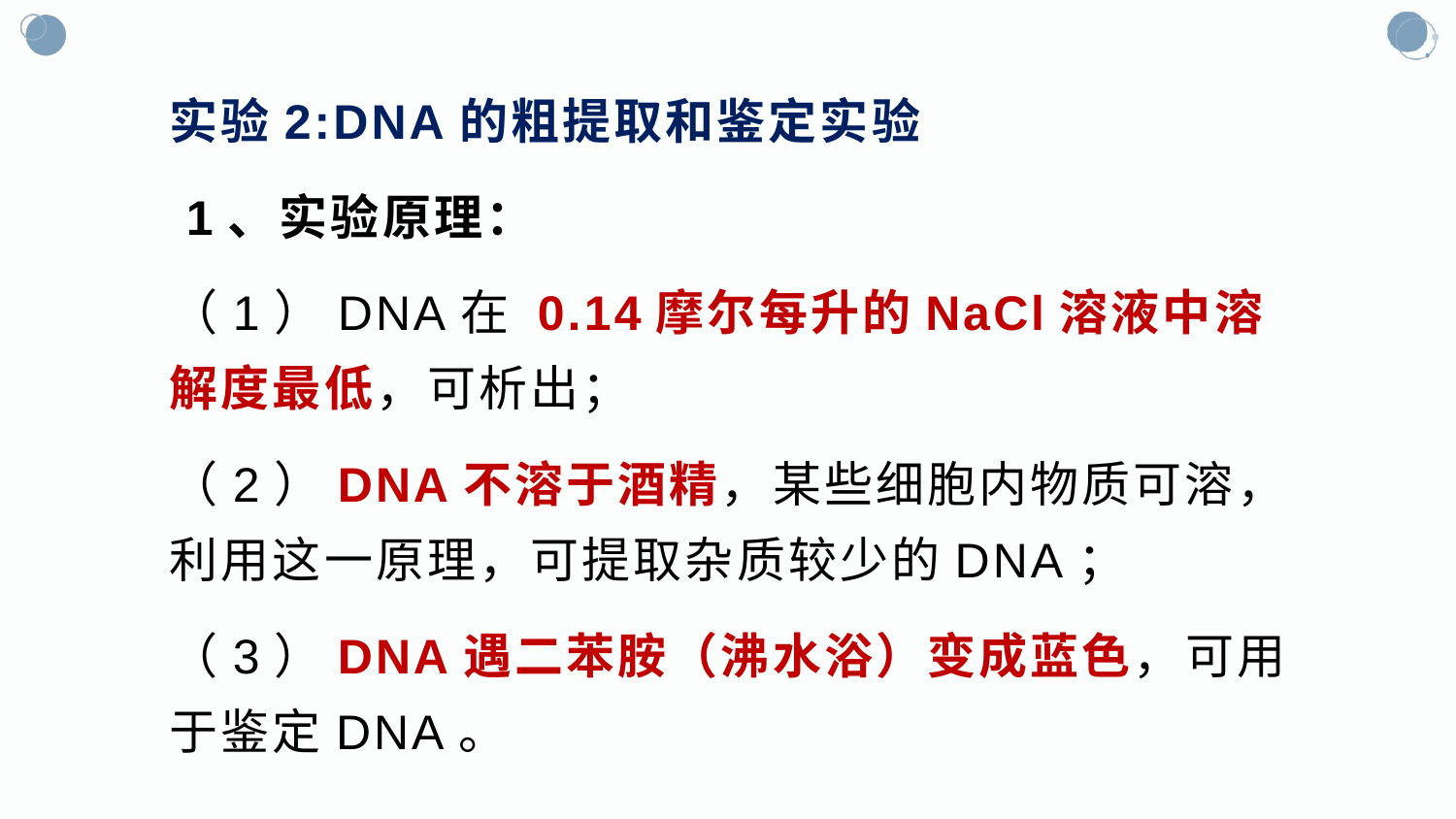

实验2:DNA的粗提取和鉴定实验
 1、实验原理：
（1）DNA在 0.14摩尔每升的NaCl溶液中溶解度最低，可析出；
（2）DNA不溶于酒精，某些细胞内物质可溶，利用这一原理，可提取杂质较少的DNA；
（3）DNA遇二苯胺（沸水浴）变成蓝色，可用于鉴定DNA。